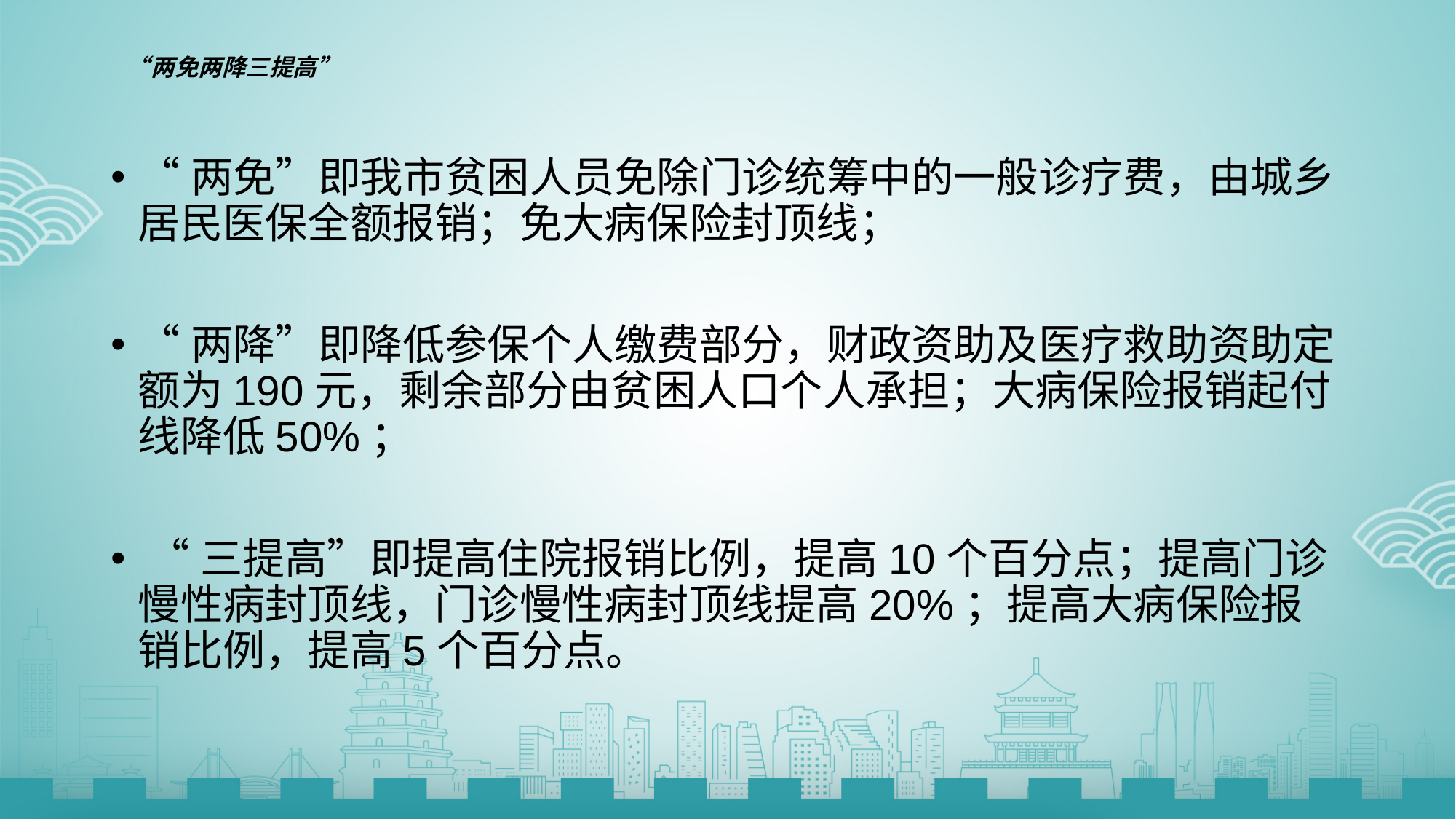

# “两免两降三提高”
“两免”即我市贫困人员免除门诊统筹中的一般诊疗费，由城乡居民医保全额报销；免大病保险封顶线；

“两降”即降低参保个人缴费部分，财政资助及医疗救助资助定额为190元，剩余部分由贫困人口个人承担；大病保险报销起付线降低50%；

 “三提高”即提高住院报销比例，提高10个百分点；提高门诊慢性病封顶线，门诊慢性病封顶线提高20%；提高大病保险报销比例，提高5个百分点。